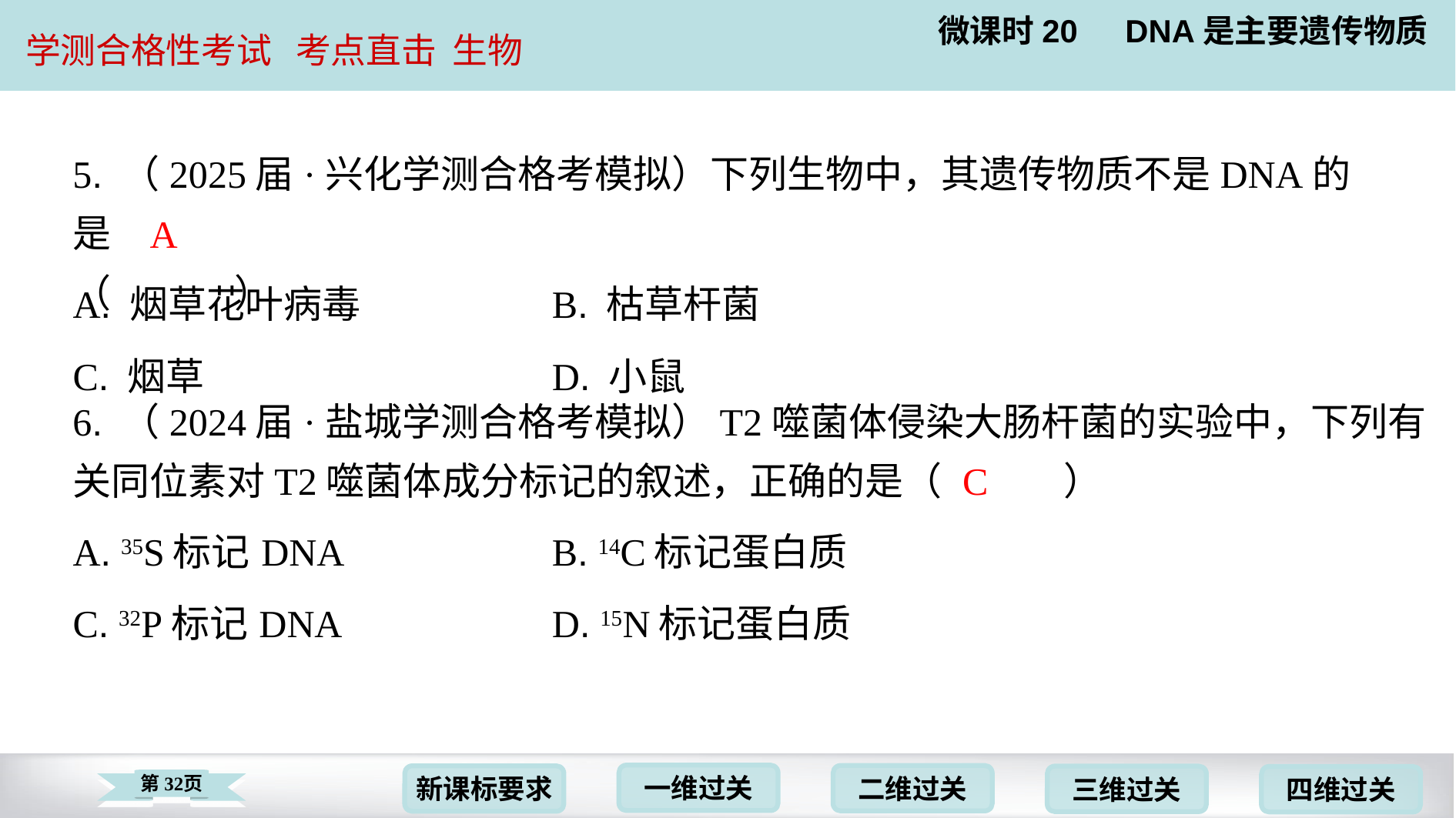

5. （2025届·兴化学测合格考模拟）下列生物中，其遗传物质不是DNA的是
（　A　）
A
| A. 烟草花叶病毒 | B. 枯草杆菌 |
| --- | --- |
| C. 烟草 | D. 小鼠 |
6. （2024届·盐城学测合格考模拟）T2噬菌体侵染大肠杆菌的实验中，下列有
关同位素对T2噬菌体成分标记的叙述，正确的是（　C　）
C
| A. 35S标记DNA | B. 14C标记蛋白质 |
| --- | --- |
| C. 32P标记DNA | D. 15N标记蛋白质 |